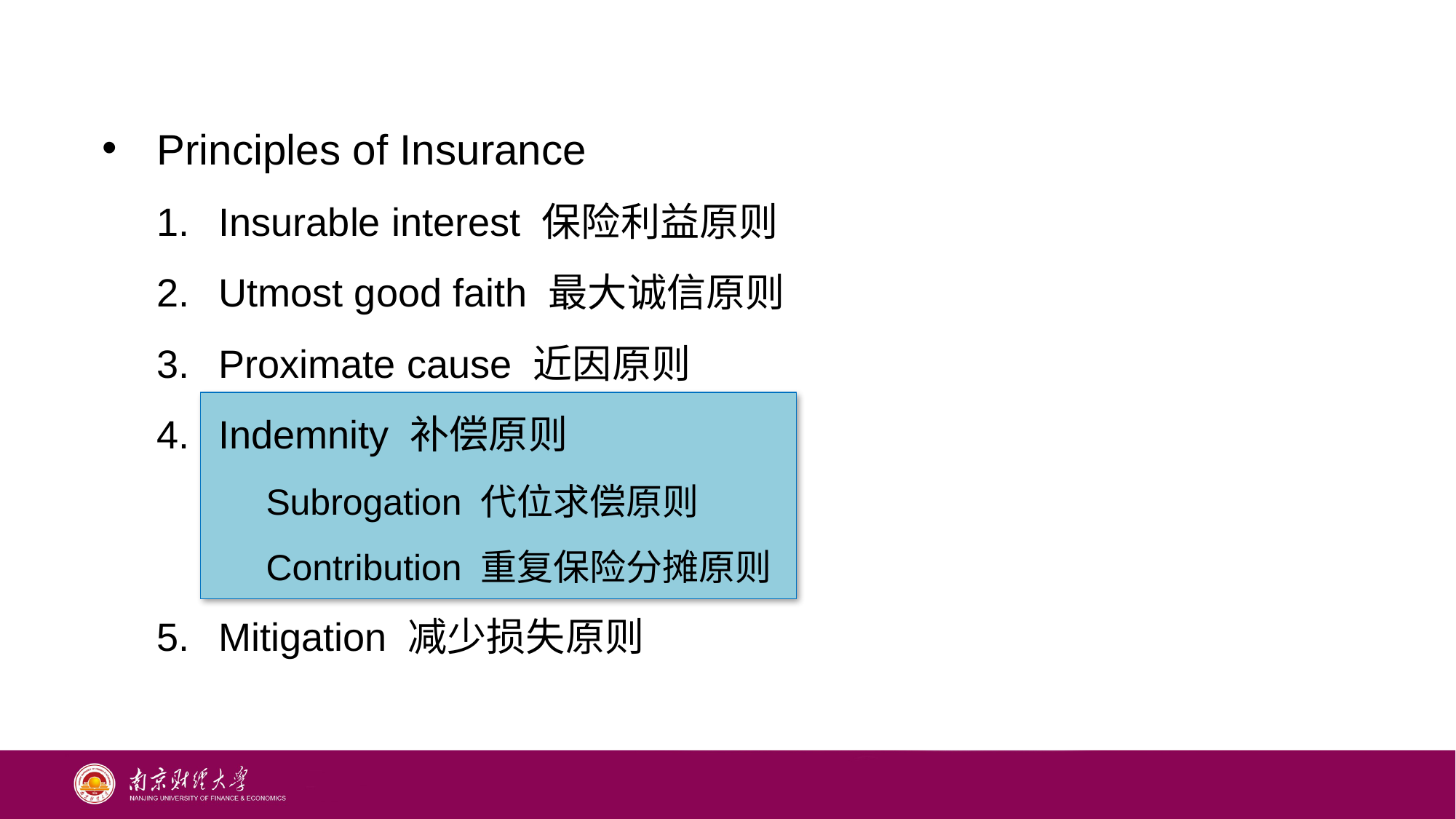

Principles of Insurance
Insurable interest 保险利益原则
Utmost good faith 最大诚信原则
Proximate cause 近因原则
Indemnity 补偿原则
Subrogation 代位求偿原则
Contribution 重复保险分摊原则
Mitigation 减少损失原则

5